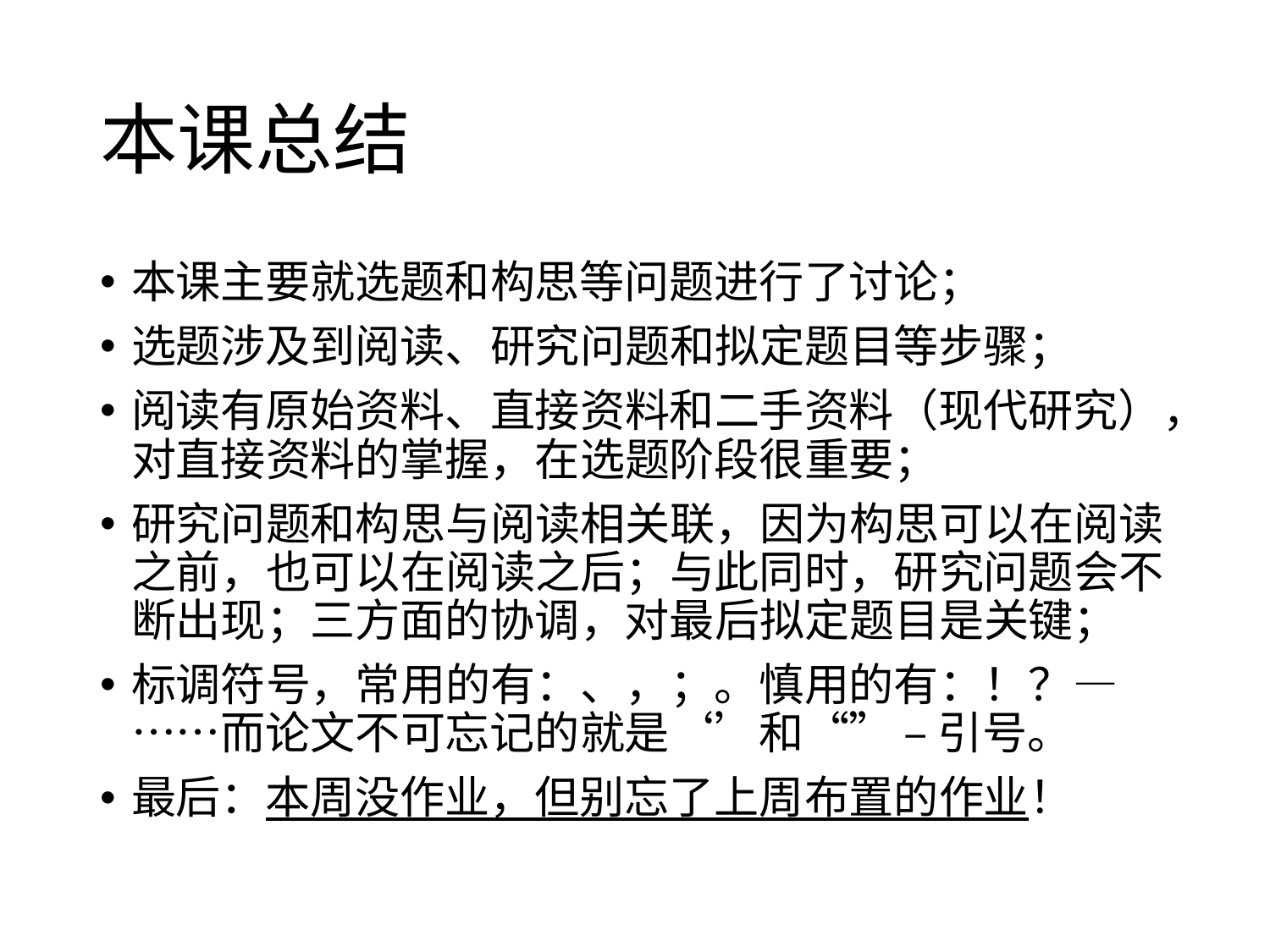

# 本课总结
本课主要就选题和构思等问题进行了讨论；
选题涉及到阅读、研究问题和拟定题目等步骤；
阅读有原始资料、直接资料和二手资料（现代研究），对直接资料的掌握，在选题阶段很重要；
研究问题和构思与阅读相关联，因为构思可以在阅读之前，也可以在阅读之后；与此同时，研究问题会不断出现；三方面的协调，对最后拟定题目是关键；
标调符号，常用的有：、，；。慎用的有：！？— ……而论文不可忘记的就是‘’和“” – 引号。
最后：本周没作业，但别忘了上周布置的作业！